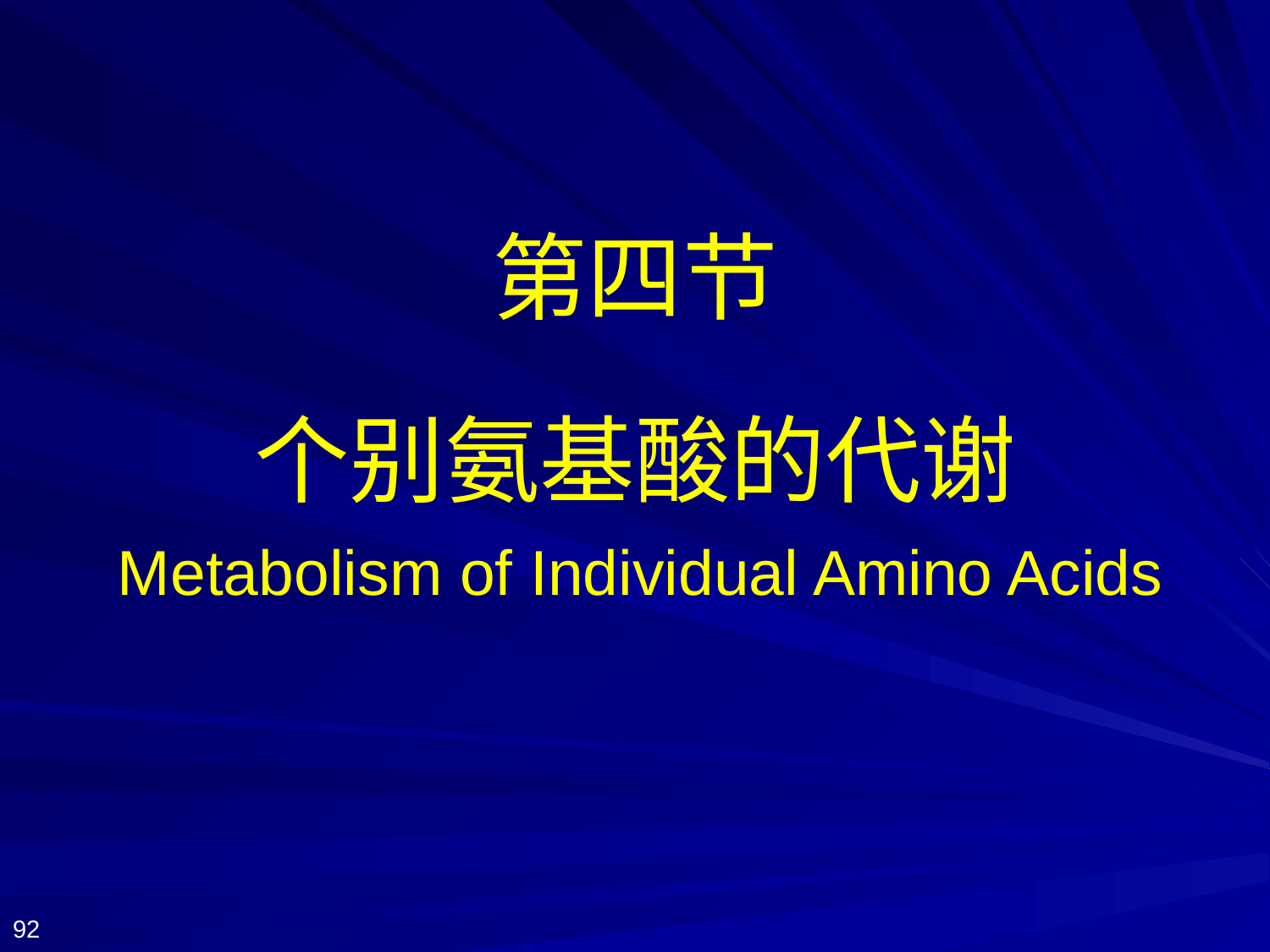

# 第四节 个别氨基酸的代谢
Metabolism of Individual Amino Acids
92